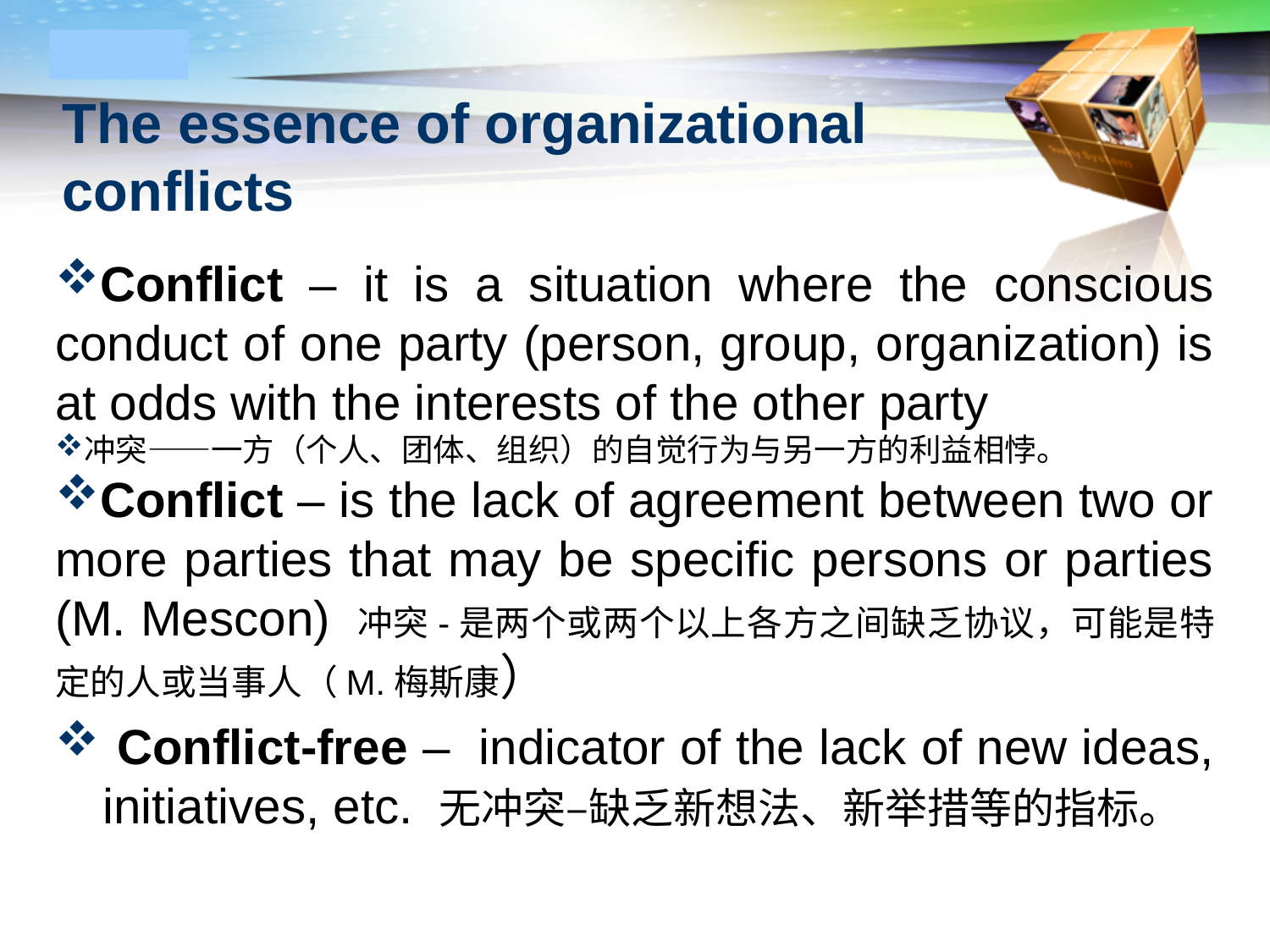

# The essence of organizational conflicts

Conflict – it is a situation where the conscious conduct of one party (person, group, organization) is at odds with the interests of the other party
冲突——一方（个人、团体、组织）的自觉行为与另一方的利益相悖。
Conflict – is the lack of agreement between two or more parties that may be specific persons or parties (M. Mescon) 冲突-是两个或两个以上各方之间缺乏协议，可能是特定的人或当事人（M.梅斯康）
 Conflict-free –  indicator of the lack of new ideas, initiatives, etc. 无冲突–缺乏新想法、新举措等的指标。